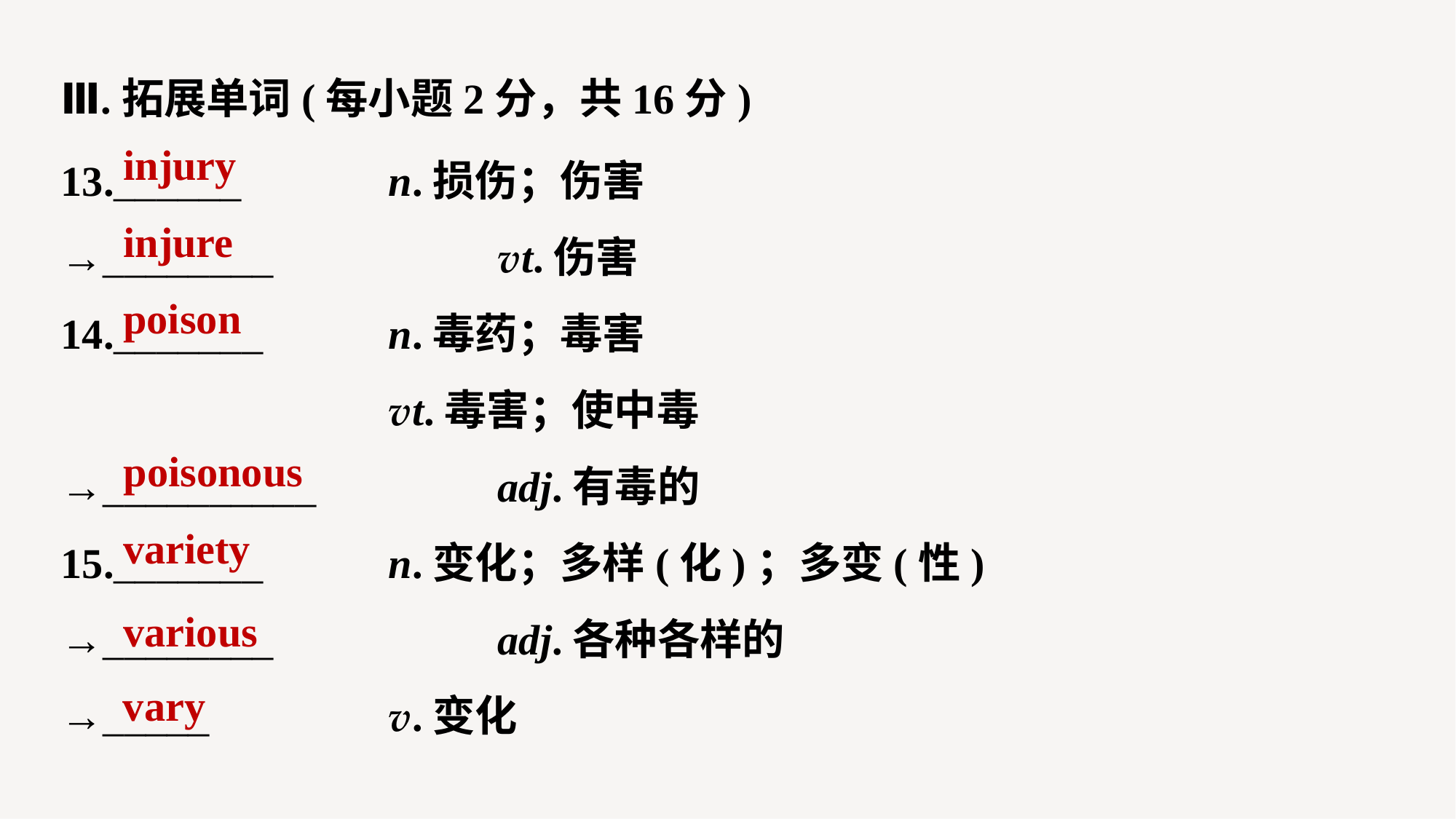

Ⅲ.拓展单词(每小题2分，共16分)
13.______ 		n.损伤；伤害
→________ 		vt.伤害
14._______ 		n.毒药；毒害
			vt.毒害；使中毒
→__________ 		adj.有毒的
15._______ 		n.变化；多样(化)；多变(性)
→________ 		adj.各种各样的
→_____ 		v.变化
injury
injure
poison
poisonous
variety
various
vary